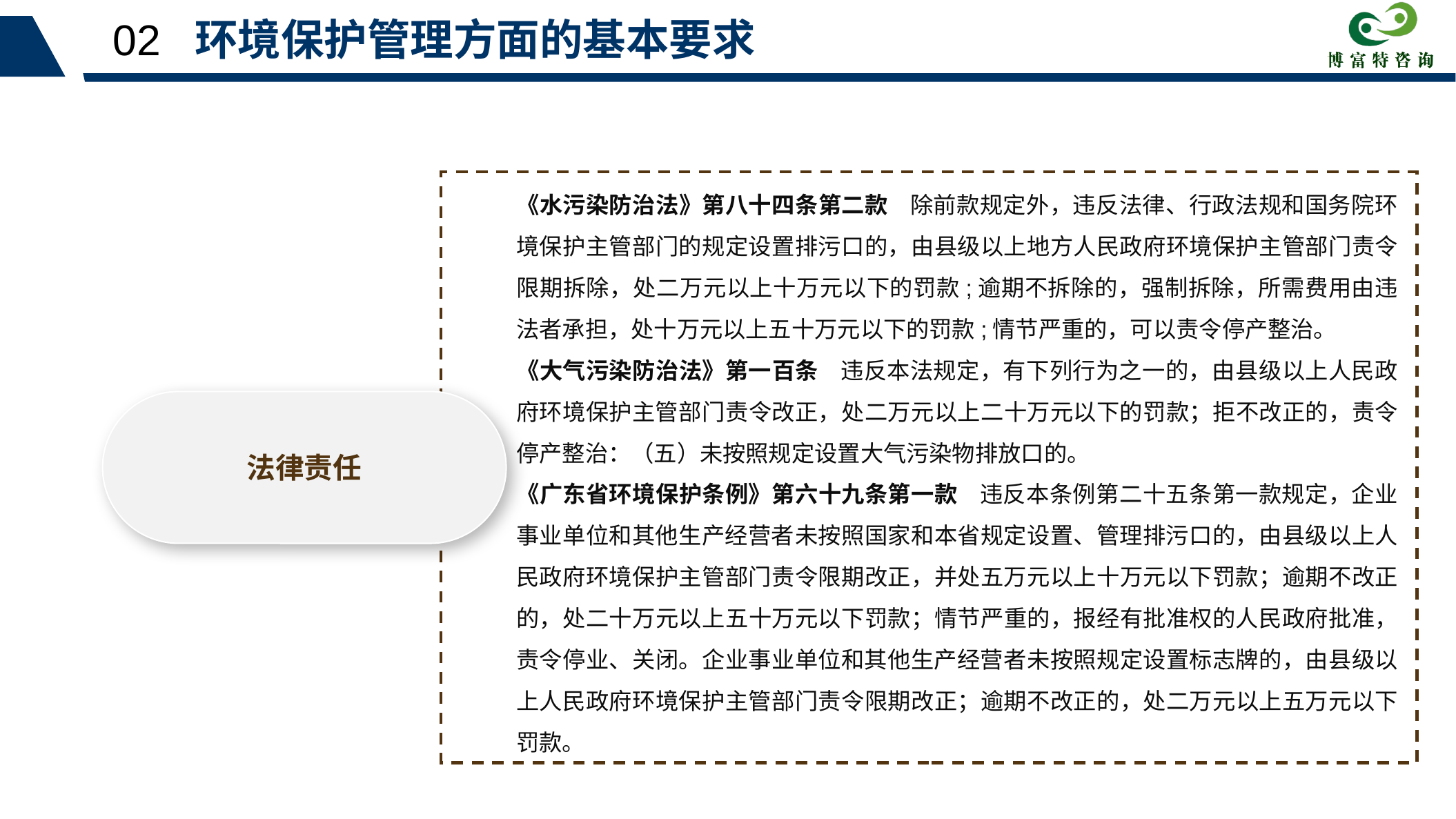

02  环境保护管理方面的基本要求

《水污染防治法》第八十四条第二款    除前款规定外，违反法律、行政法规和国务院环境保护主管部门的规定设置排污口的，由县级以上地方人民政府环境保护主管部门责令限期拆除，处二万元以上十万元以下的罚款;逾期不拆除的，强制拆除，所需费用由违法者承担，处十万元以上五十万元以下的罚款;情节严重的，可以责令停产整治。
《大气污染防治法》第一百条    违反本法规定，有下列行为之一的，由县级以上人民政府环境保护主管部门责令改正，处二万元以上二十万元以下的罚款；拒不改正的，责令停产整治：（五）未按照规定设置大气污染物排放口的。
《广东省环境保护条例》第六十九条第一款    违反本条例第二十五条第一款规定，企业事业单位和其他生产经营者未按照国家和本省规定设置、管理排污口的，由县级以上人民政府环境保护主管部门责令限期改正，并处五万元以上十万元以下罚款；逾期不改正的，处二十万元以上五十万元以下罚款；情节严重的，报经有批准权的人民政府批准，责令停业、关闭。企业事业单位和其他生产经营者未按照规定设置标志牌的，由县级以上人民政府环境保护主管部门责令限期改正；逾期不改正的，处二万元以上五万元以下罚款。

法律责任